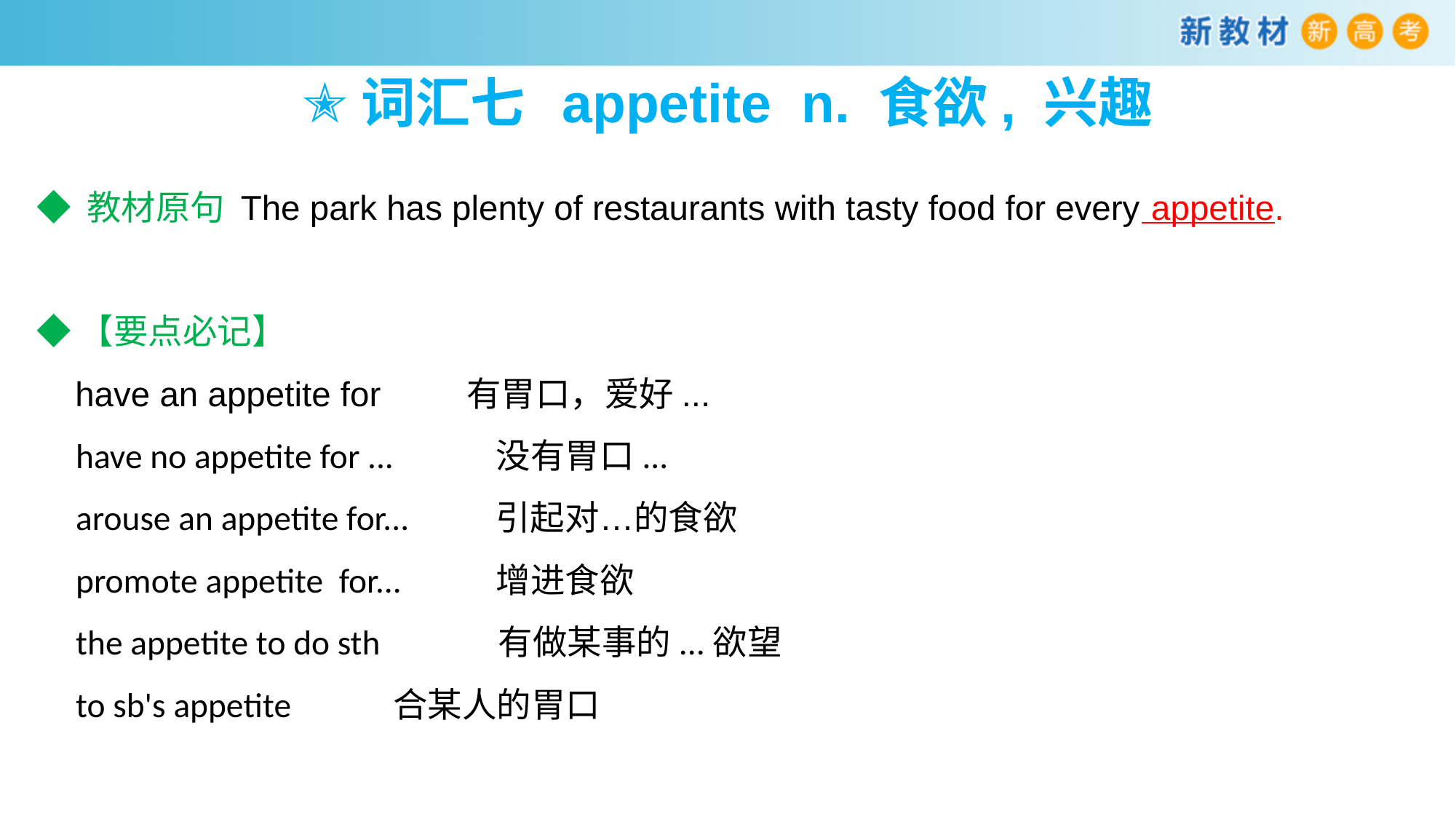

# ✭词汇七  appetite  n. 食欲, 兴趣
◆ 教材原句 The park has plenty of restaurants with tasty food for every appetite.

◆【要点必记】
    have an appetite for        有胃口，爱好...
     have no appetite for ...            没有胃口...
     arouse an appetite for...          引起对…的食欲
     promote appetite  for...           增进食欲
     the appetite to do sth              有做某事的...欲望
     to sb's appetite            合某人的胃口